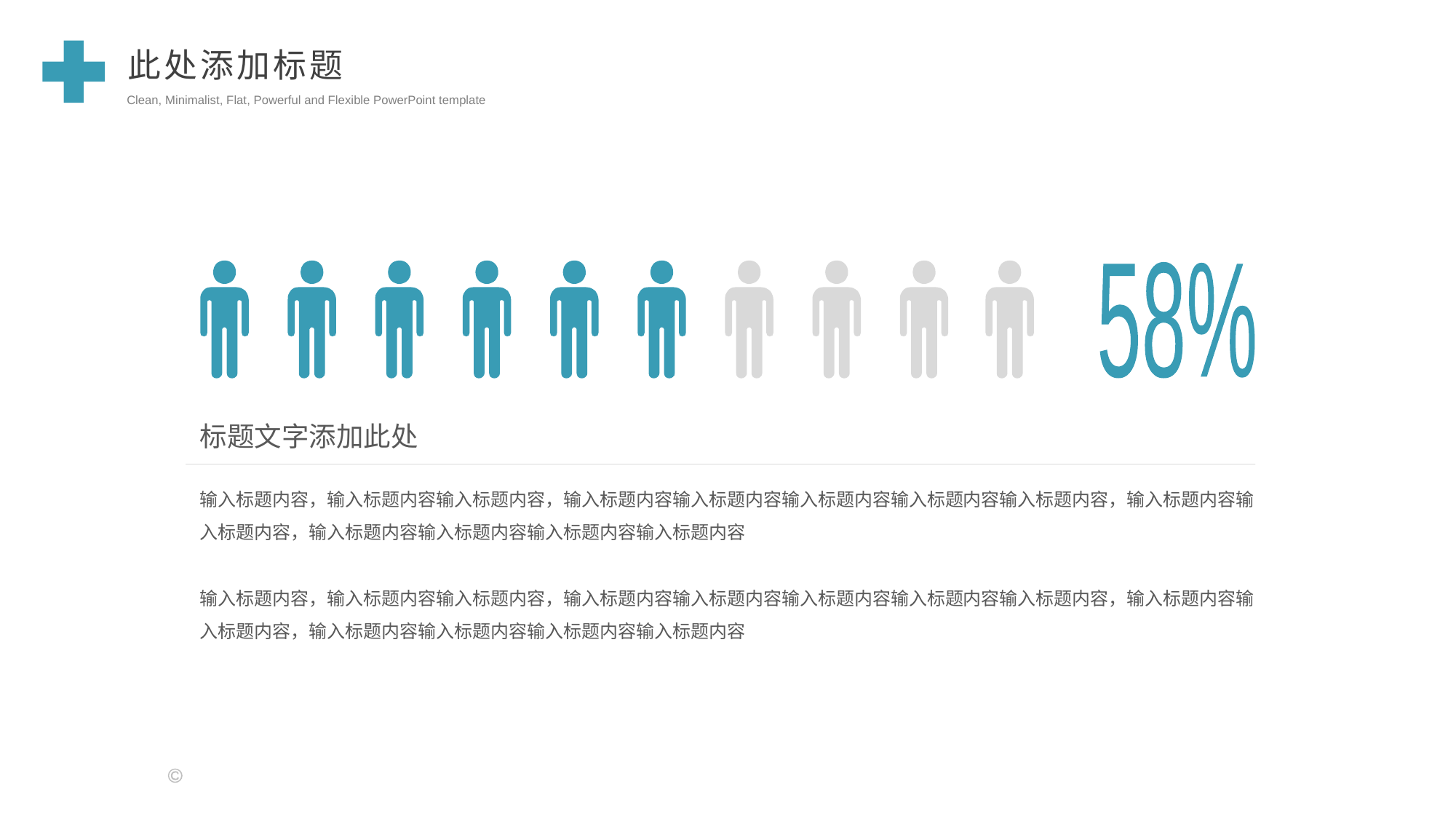

此处添加标题
Clean, Minimalist, Flat, Powerful and Flexible PowerPoint template

58%
标题文字添加此处
输入标题内容，输入标题内容输入标题内容，输入标题内容输入标题内容输入标题内容输入标题内容输入标题内容，输入标题内容输入标题内容，输入标题内容输入标题内容输入标题内容输入标题内容

输入标题内容，输入标题内容输入标题内容，输入标题内容输入标题内容输入标题内容输入标题内容输入标题内容，输入标题内容输入标题内容，输入标题内容输入标题内容输入标题内容输入标题内容